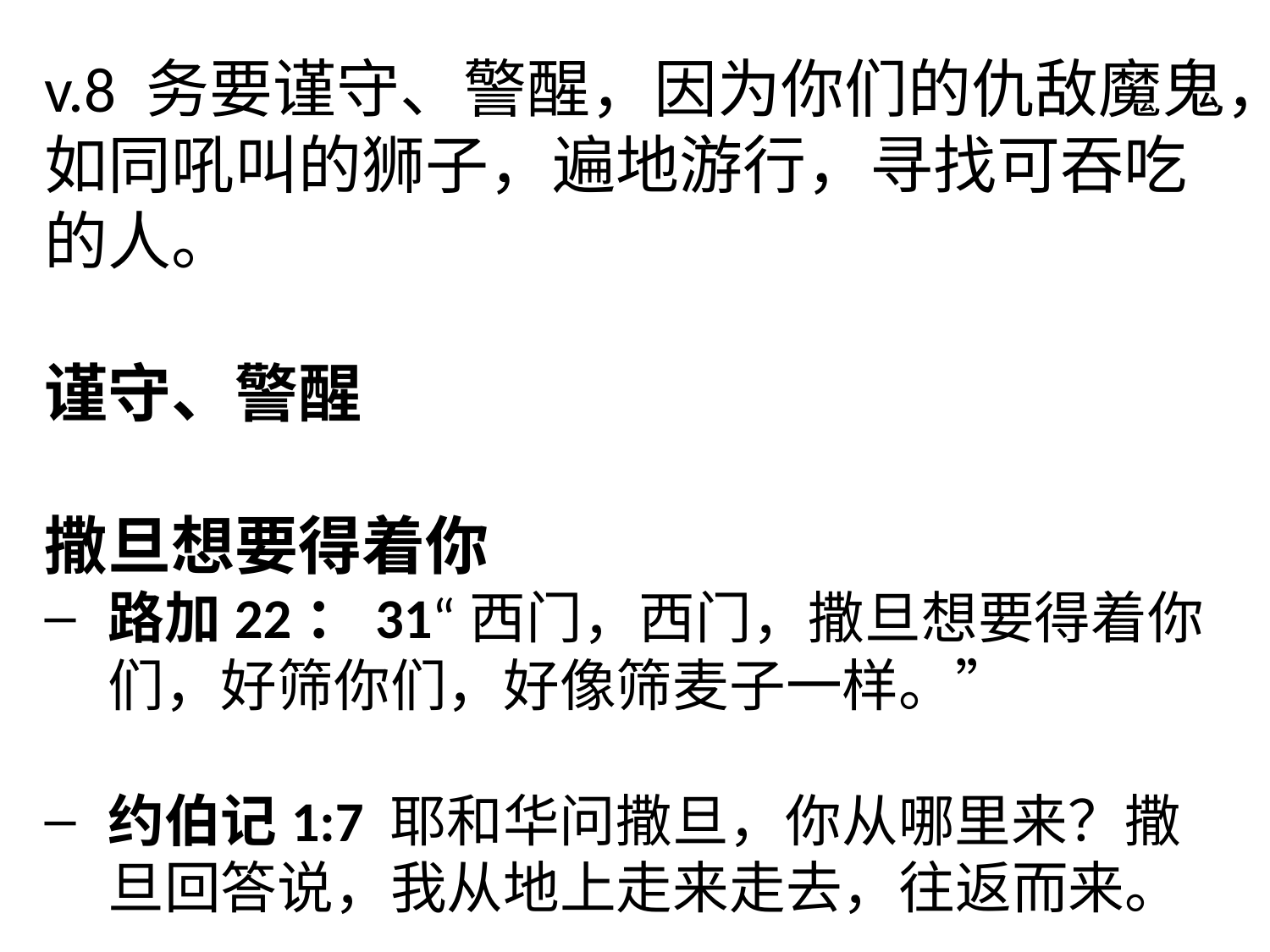

v.8 务要谨守、警醒，因为你们的仇敌魔鬼，如同吼叫的狮子，遍地游行，寻找可吞吃的人。

谨守、警醒

撒旦想要得着你
路加22：31“西门，西门，撒旦想要得着你们，好筛你们，好像筛麦子一样。”

约伯记1:7 耶和华问撒旦，你从哪里来？撒旦回答说，我从地上走来走去，往返而来。